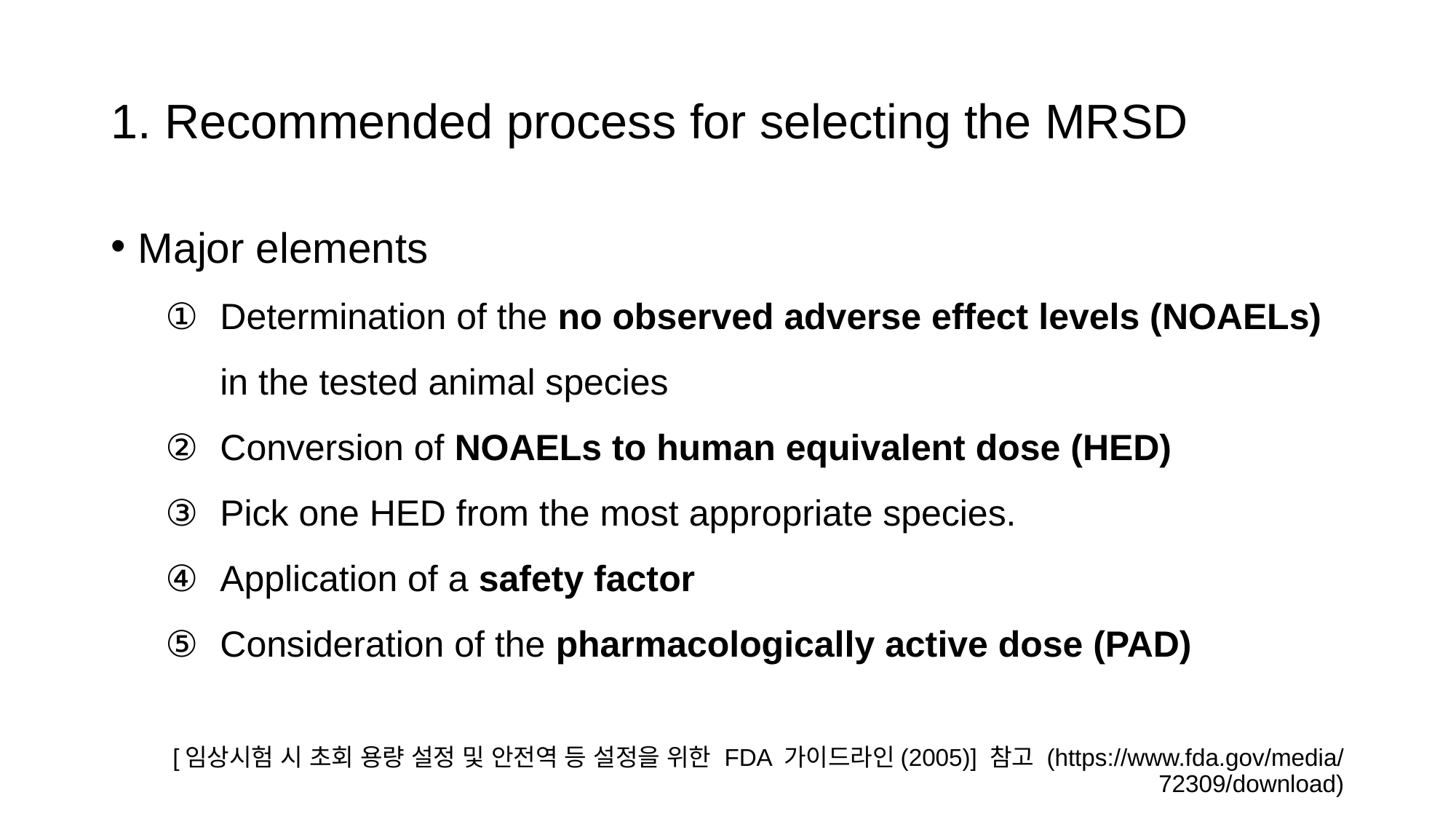

# 1. Recommended process for selecting the MRSD
Major elements
Determination of the no observed adverse effect levels (NOAELs) in the tested animal species
Conversion of NOAELs to human equivalent dose (HED)
Pick one HED from the most appropriate species.
Application of a safety factor
Consideration of the pharmacologically active dose (PAD)

[임상시험 시 초회 용량 설정 및 안전역 등 설정을 위한 FDA 가이드라인(2005)] 참고 (https://www.fda.gov/media/72309/download)